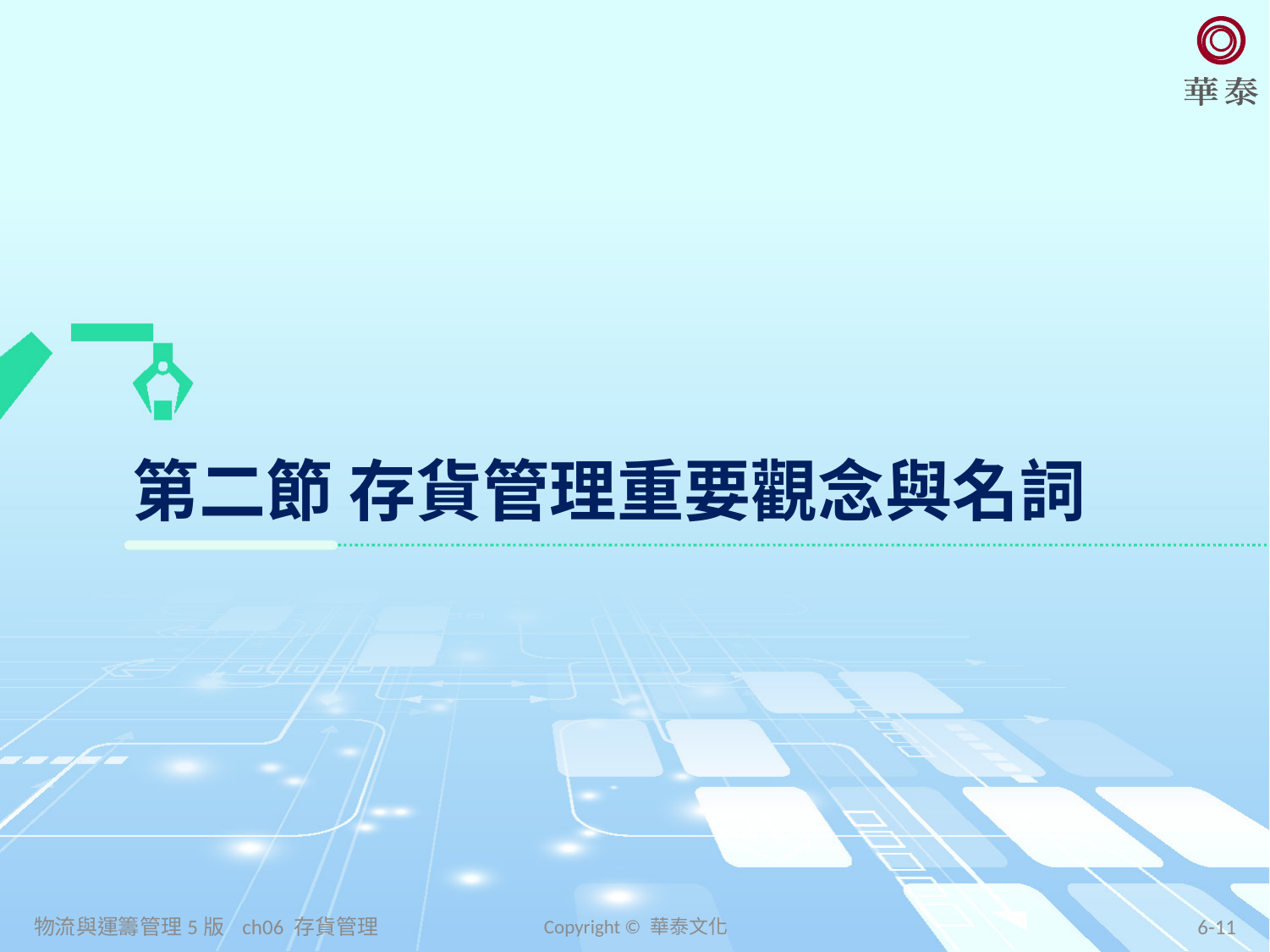

# 第二節 存貨管理重要觀念與名詞
物流與運籌管理5版  ch06 存貨管理
Copyright © 華泰文化
6-11